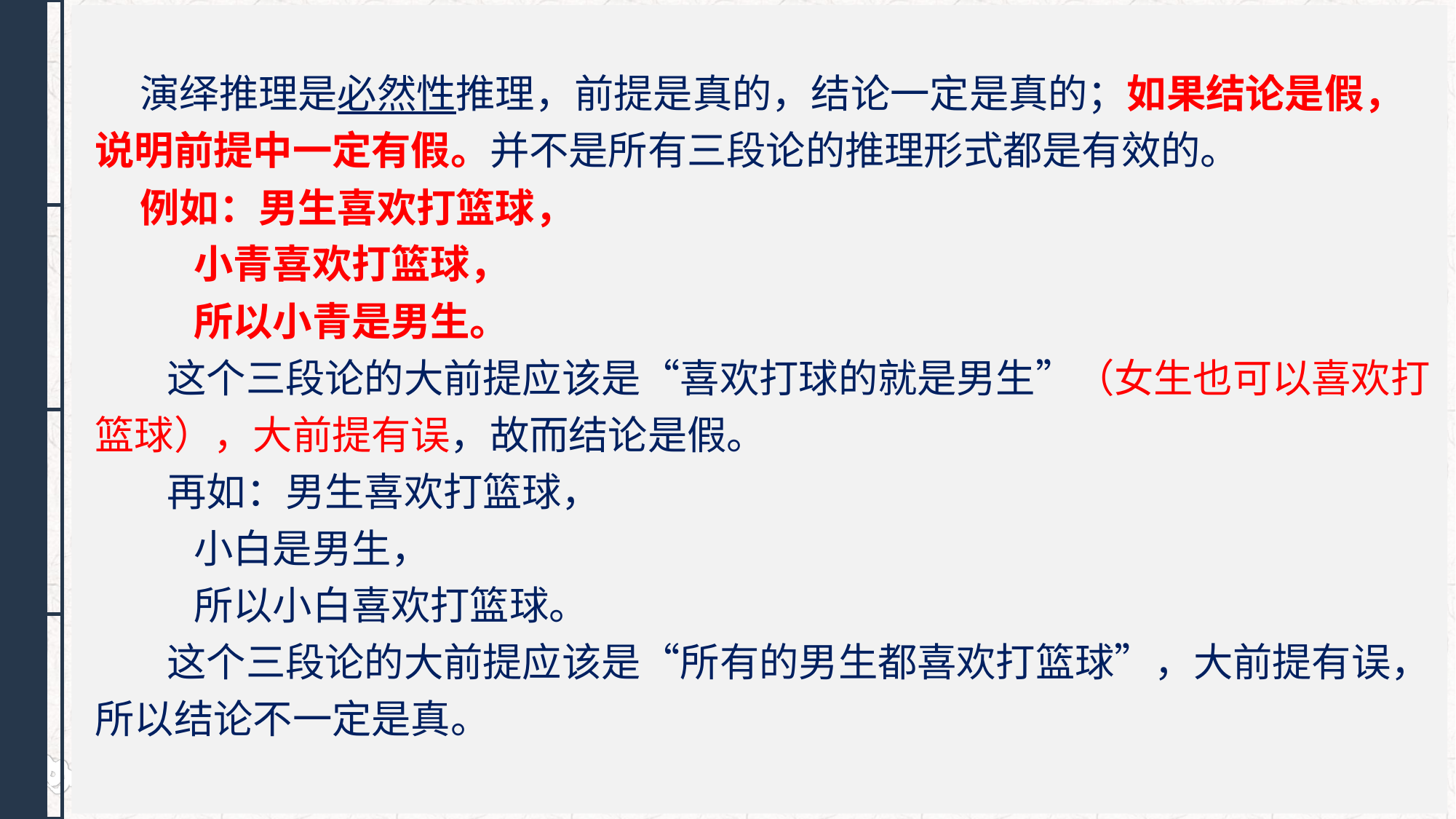

演绎推理是必然性推理，前提是真的，结论一定是真的；如果结论是假，说明前提中一定有假。并不是所有三段论的推理形式都是有效的。
    例如：男生喜欢打篮球，
          小青喜欢打篮球，
          所以小青是男生。
       这个三段论的大前提应该是“喜欢打球的就是男生”（女生也可以喜欢打篮球），大前提有误，故而结论是假。
       再如：男生喜欢打篮球，
          小白是男生，
          所以小白喜欢打篮球。
       这个三段论的大前提应该是“所有的男生都喜欢打篮球”，大前提有误，所以结论不一定是真。

PPT模板 http:///moban/